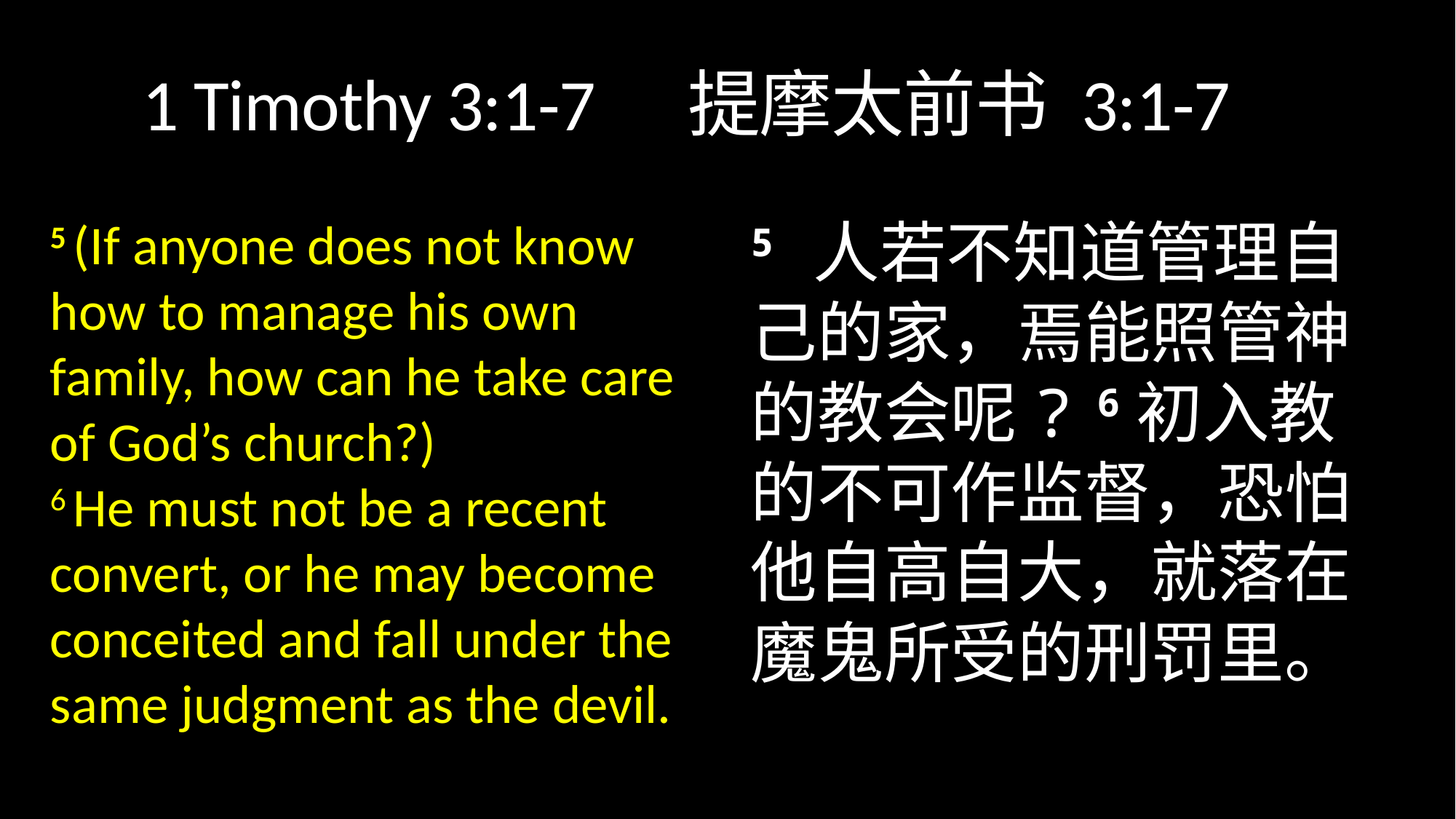

# 1 Timothy 3:1-7	提摩太前书 3:1-7
5 (If anyone does not know how to manage his own family, how can he take care of God’s church?)
6 He must not be a recent convert, or he may become conceited and fall under the same judgment as the devil.
5 人若不知道管理自己的家，焉能照管神的教会呢? 6初入教的不可作监督，恐怕他自高自大，就落在魔鬼所受的刑罚里。